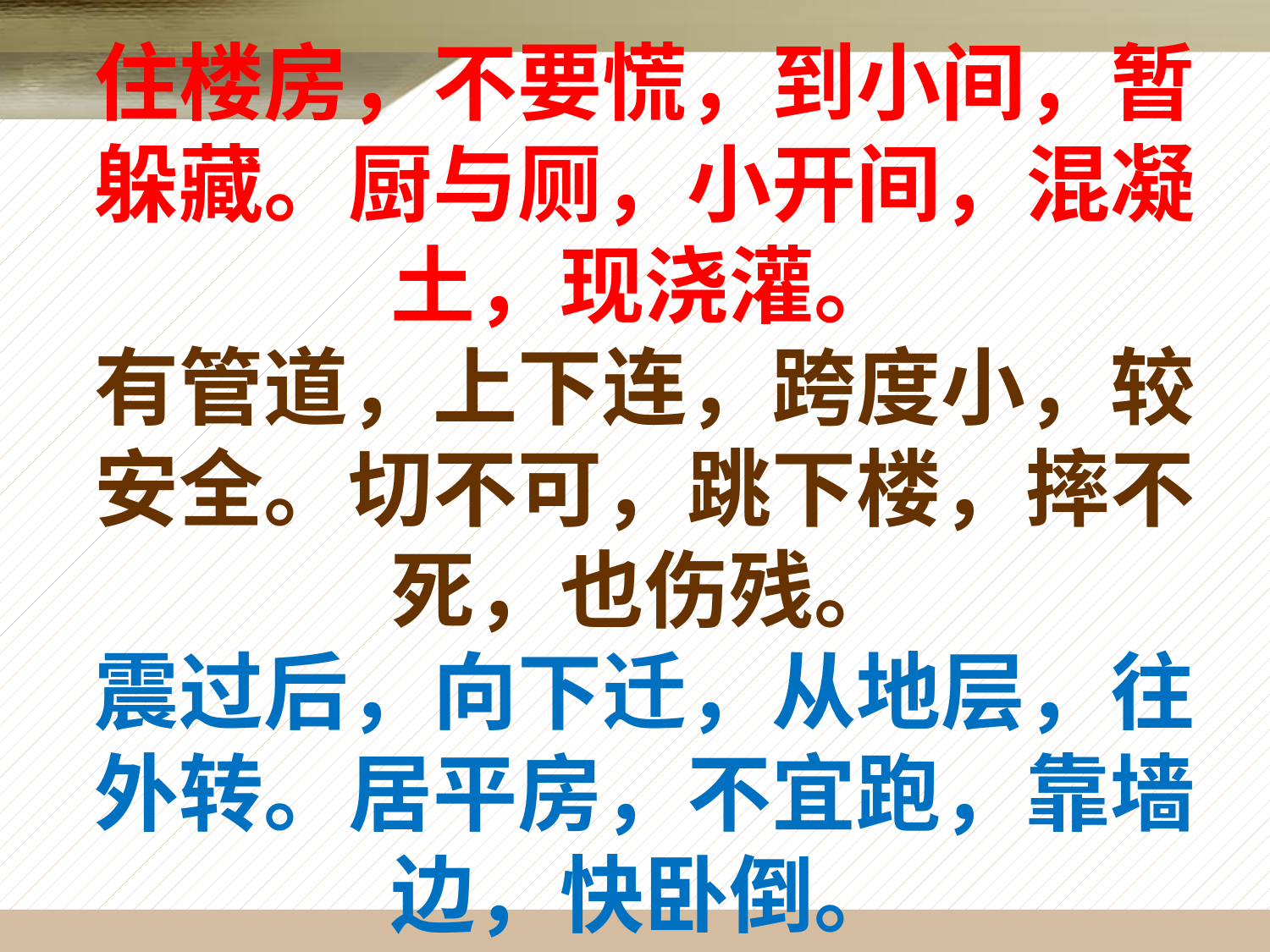

住楼房，不要慌，到小间，暂躲藏。厨与厕，小开间，混凝土，现浇灌。
有管道，上下连，跨度小，较安全。切不可，跳下楼，摔不死，也伤残。
震过后，向下迁，从地层，往外转。居平房，不宜跑，靠墙边，快卧倒。